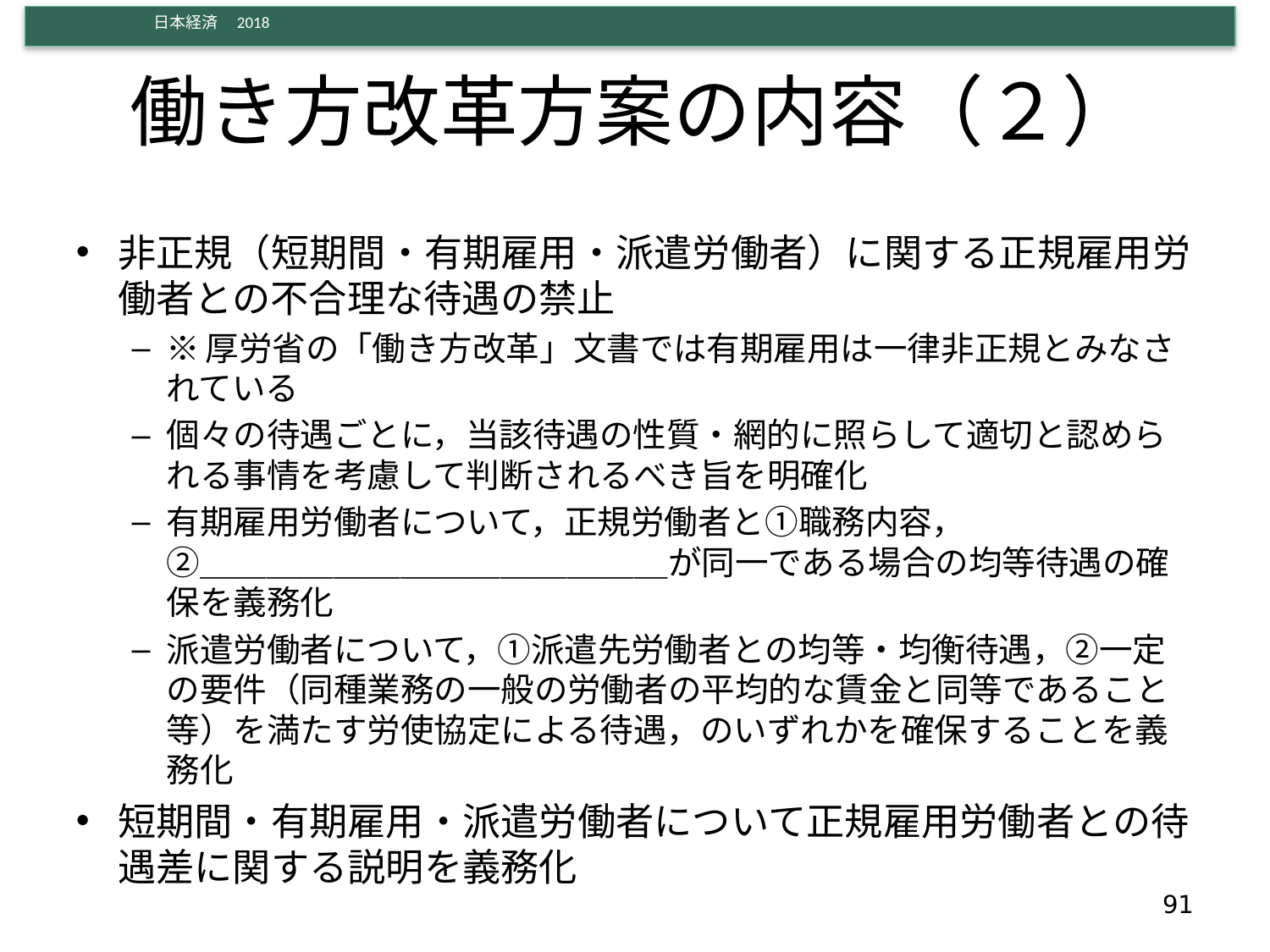

# 働き方改革方案の内容（２）
非正規（短期間・有期雇用・派遣労働者）に関する正規雇用労働者との不合理な待遇の禁止
※厚労省の「働き方改革」文書では有期雇用は一律非正規とみなされている
個々の待遇ごとに，当該待遇の性質・網的に照らして適切と認められる事情を考慮して判断されるべき旨を明確化
有期雇用労働者について，正規労働者と①職務内容，
②＿＿＿＿＿＿＿＿＿＿＿＿＿＿が同一である場合の均等待遇の確保を義務化
派遣労働者について，①派遣先労働者との均等・均衡待遇，②一定の要件（同種業務の一般の労働者の平均的な賃金と同等であること等）を満たす労使協定による待遇，のいずれかを確保することを義務化
短期間・有期雇用・派遣労働者について正規雇用労働者との待遇差に関する説明を義務化

91